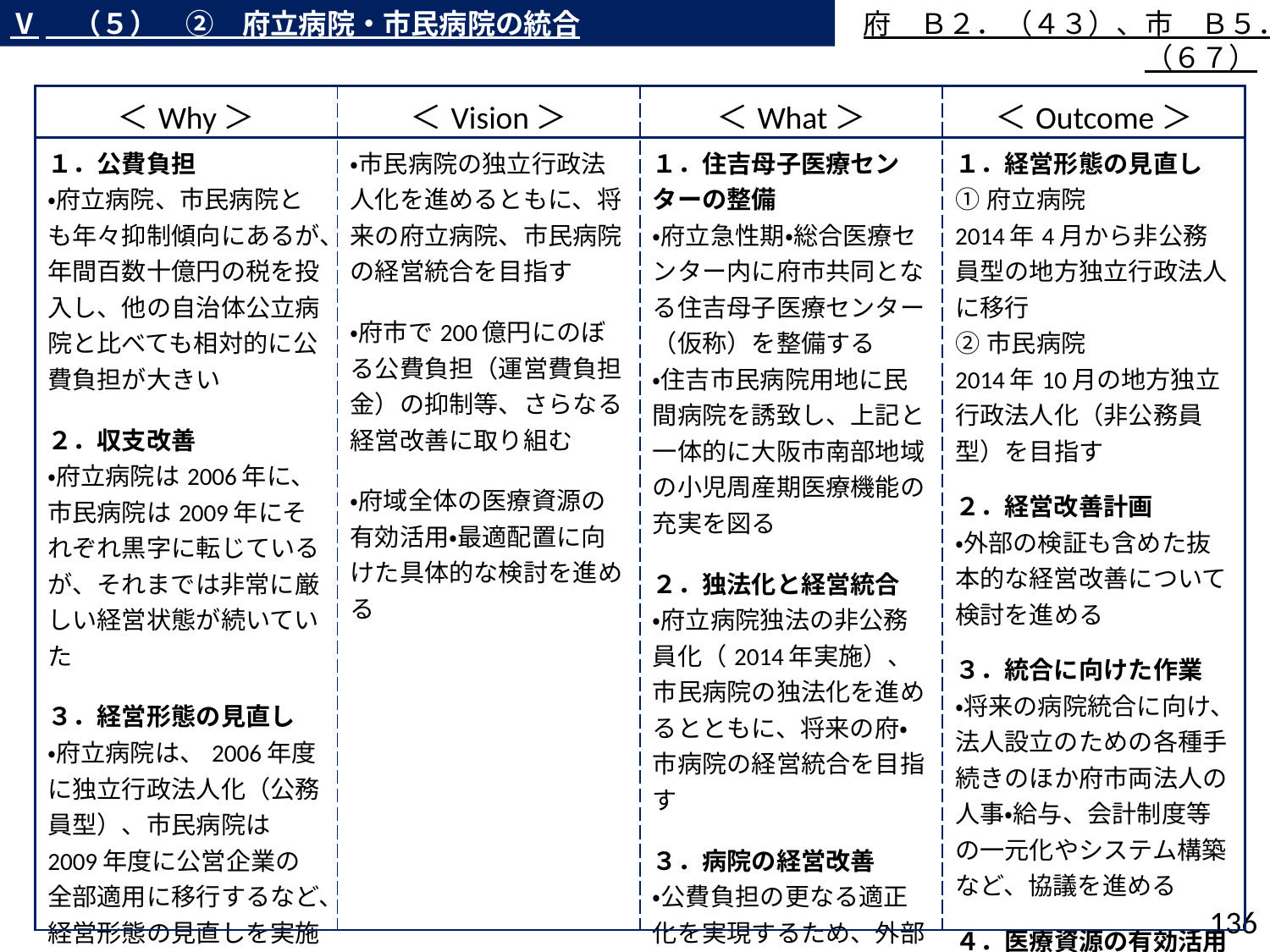

Ⅴ　（５）　②　府立病院・市民病院の統合
府　Ｂ２．（４３）、市　Ｂ５．（６７）
| ＜Why＞ | ＜Vision＞ | ＜What＞ | ＜Outcome＞ |
| --- | --- | --- | --- |
| １．公費負担 ・府立病院、市民病院とも年々抑制傾向にあるが、年間百数十億円の税を投入し、他の自治体公立病院と比べても相対的に公費負担が大きい ２．収支改善 ・府立病院は2006年に、市民病院は2009年にそれぞれ黒字に転じているが、それまでは非常に厳しい経営状態が続いていた ３．経営形態の見直し ・府立病院は、2006年度に独立行政法人化（公務員型）、市民病院は2009年度に公営企業の全部適用に移行するなど、経営形態の見直しを実施 | ・市民病院の独立行政法人化を進めるともに、将来の府立病院、市民病院の経営統合を目指す ・府市で200億円にのぼる公費負担（運営費負担金）の抑制等、さらなる経営改善に取り組む ・府域全体の医療資源の有効活用・最適配置に向けた具体的な検討を進める | １．住吉母子医療センターの整備 ・府立急性期・総合医療センター内に府市共同となる住吉母子医療センター（仮称）を整備する ・住吉市民病院用地に民間病院を誘致し、上記と一体的に大阪市南部地域の小児周産期医療機能の充実を図る ２．独法化と経営統合 ・府立病院独法の非公務員化（2014年実施）、市民病院の独法化を進めるとともに、将来の府・市病院の経営統合を目指す ３．病院の経営改善 ・公費負担の更なる適正化を実現するため、外部による検証も含めた抜本的な経営改善に取り組む | １．経営形態の見直し ①府立病院 2014年4月から非公務員型の地方独立行政法人に移行 ②市民病院 2014年10月の地方独立行政法人化（非公務員型）を目指す ２．経営改善計画 ・外部の検証も含めた抜本的な経営改善について検討を進める ３．統合に向けた作業 ・将来の病院統合に向け、法人設立のための各種手続きのほか府市両法人の人事・給与、会計制度等の一元化やシステム構築など、協議を進める ４．医療資源の有効活用 ・府域全体の医療資源の有効活用に向けた検討を進める |
136